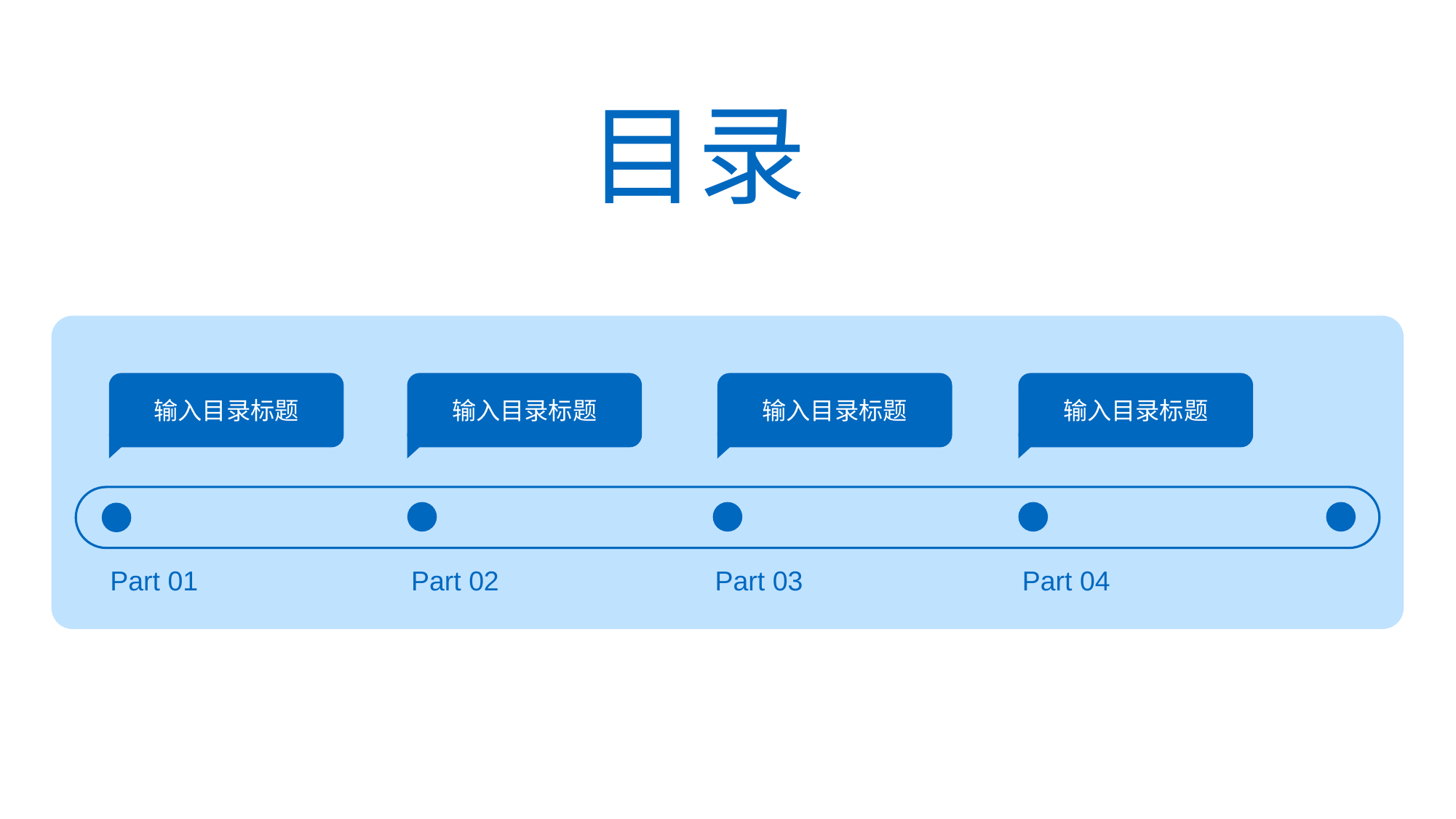

目录

输入目录标题
输入目录标题
输入目录标题
输入目录标题

Part 01
Part 02
Part 03
Part 04